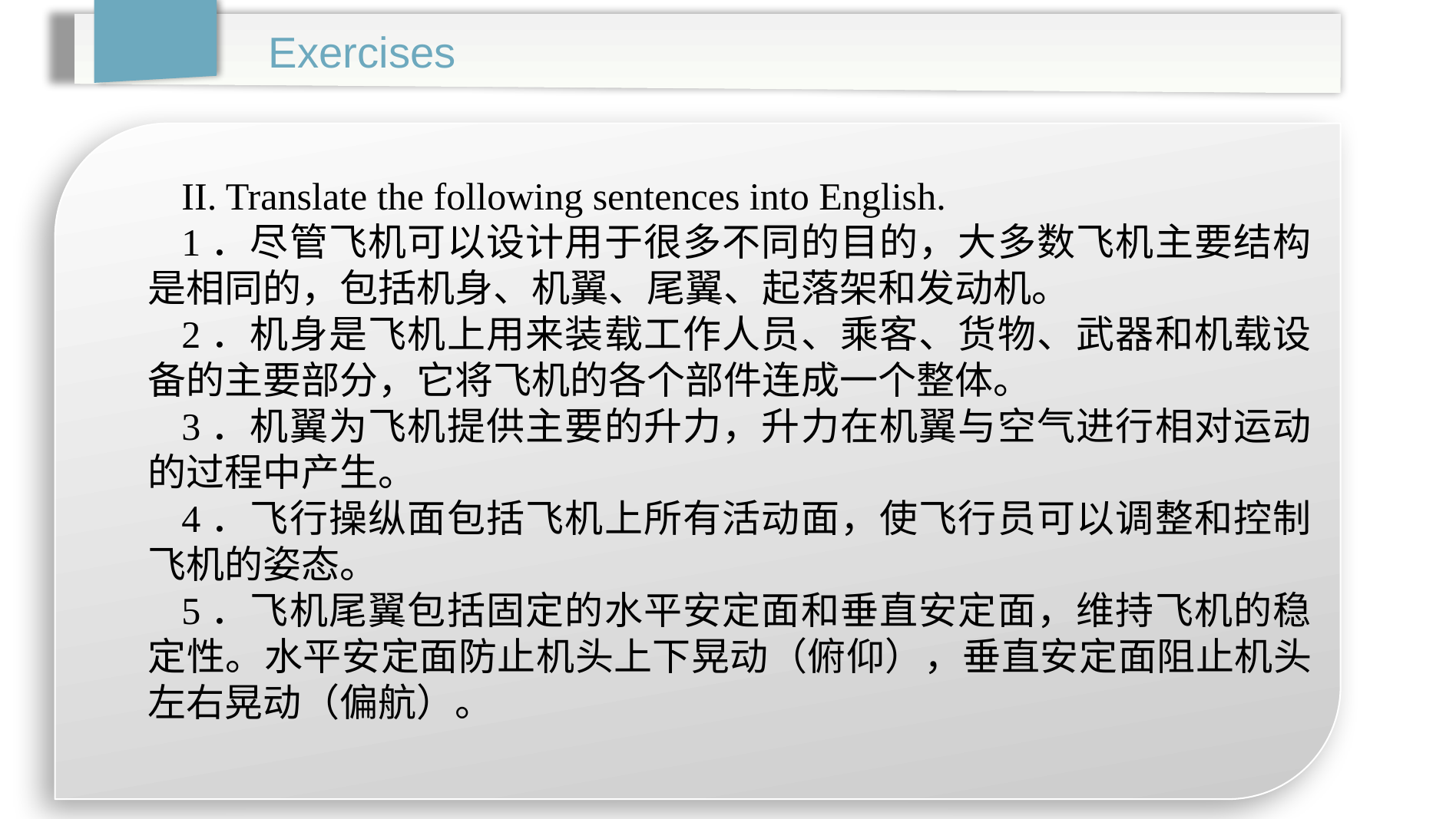

Exercises

II. Translate the following sentences into English.
1．尽管飞机可以设计用于很多不同的目的，大多数飞机主要结构是相同的，包括机身、机翼、尾翼、起落架和发动机。
2．机身是飞机上用来装载工作人员、乘客、货物、武器和机载设备的主要部分，它将飞机的各个部件连成一个整体。
3．机翼为飞机提供主要的升力，升力在机翼与空气进行相对运动的过程中产生。
4．飞行操纵面包括飞机上所有活动面，使飞行员可以调整和控制飞机的姿态。
5．飞机尾翼包括固定的水平安定面和垂直安定面，维持飞机的稳定性。水平安定面防止机头上下晃动（俯仰），垂直安定面阻止机头左右晃动（偏航）。